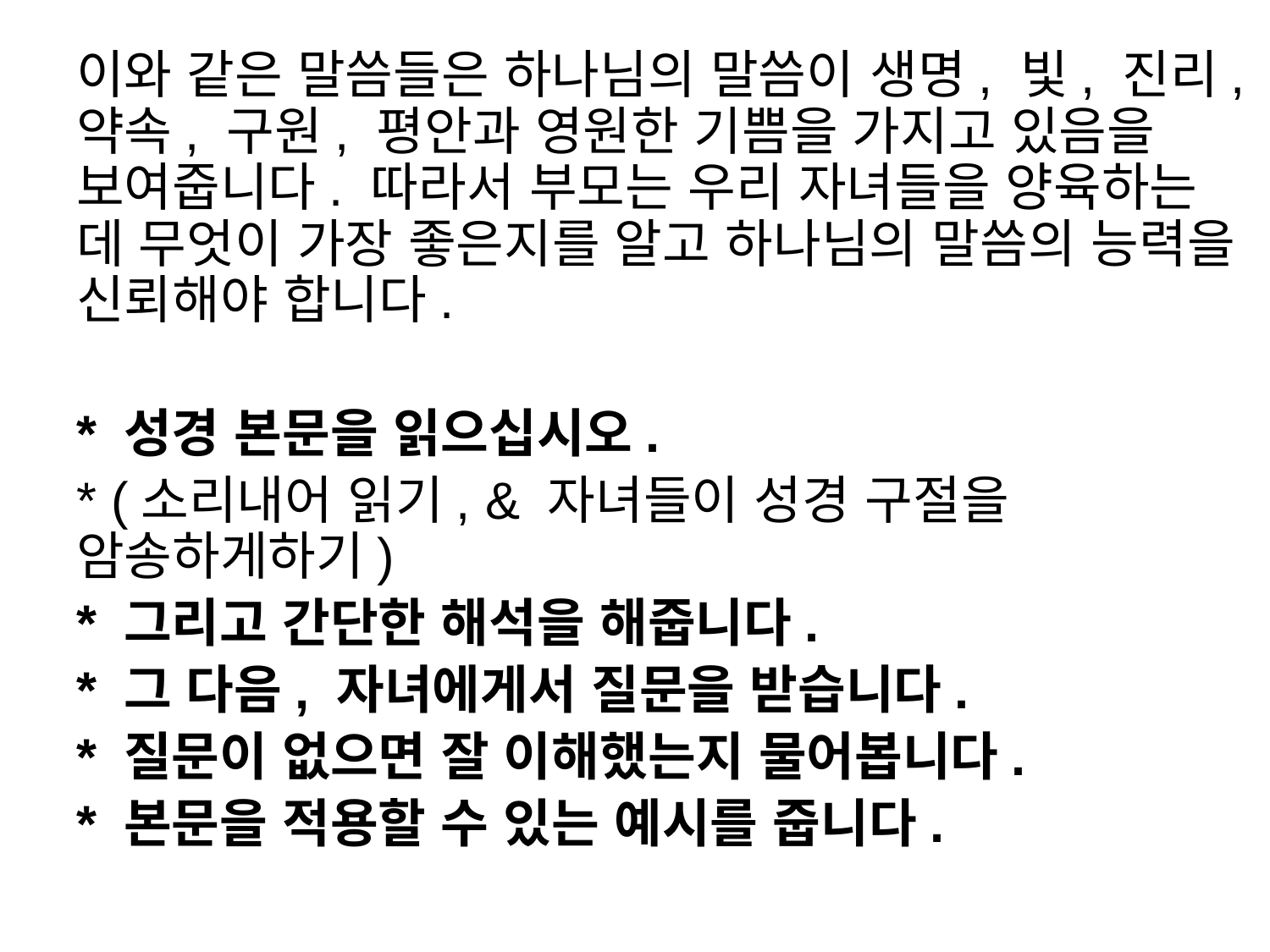

이와 같은 말씀들은 하나님의 말씀이 생명, 빛, 진리, 약속, 구원, 평안과 영원한 기쁨을 가지고 있음을 보여줍니다. 따라서 부모는 우리 자녀들을 양육하는 데 무엇이 가장 좋은지를 알고 하나님의 말씀의 능력을 신뢰해야 합니다.

* 성경 본문을 읽으십시오.
* (소리내어 읽기, & 자녀들이 성경 구절을 암송하게하기)
* 그리고 간단한 해석을 해줍니다.
* 그 다음, 자녀에게서 질문을 받습니다.
* 질문이 없으면 잘 이해했는지 물어봅니다.
* 본문을 적용할 수 있는 예시를 줍니다.